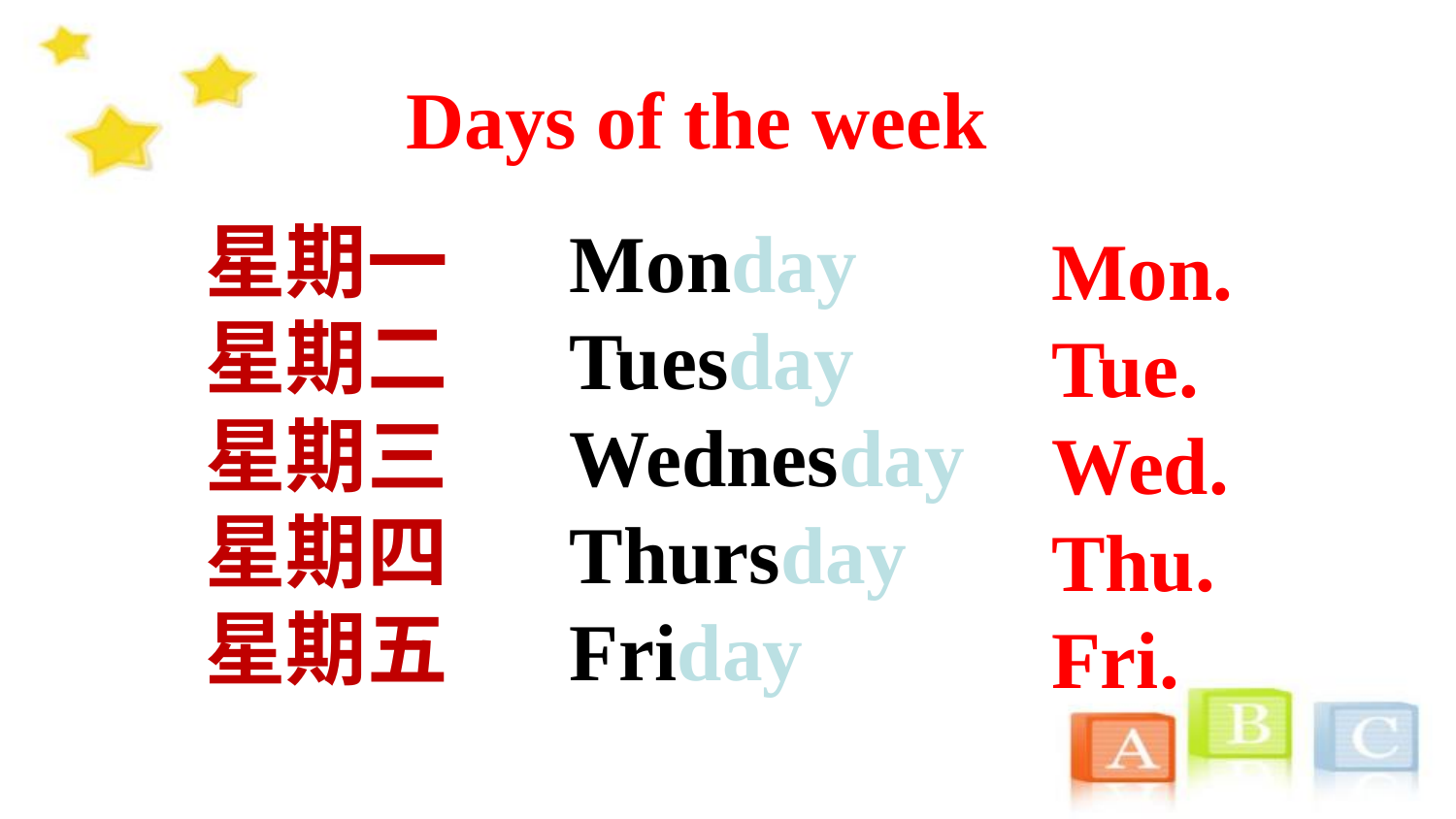

Days of the week
星期一
星期二
星期三
星期四
星期五
Monday
Tuesday
Wednesday
Thursday
Friday
Mon.
Tue.
Wed.
Thu.
Fri.